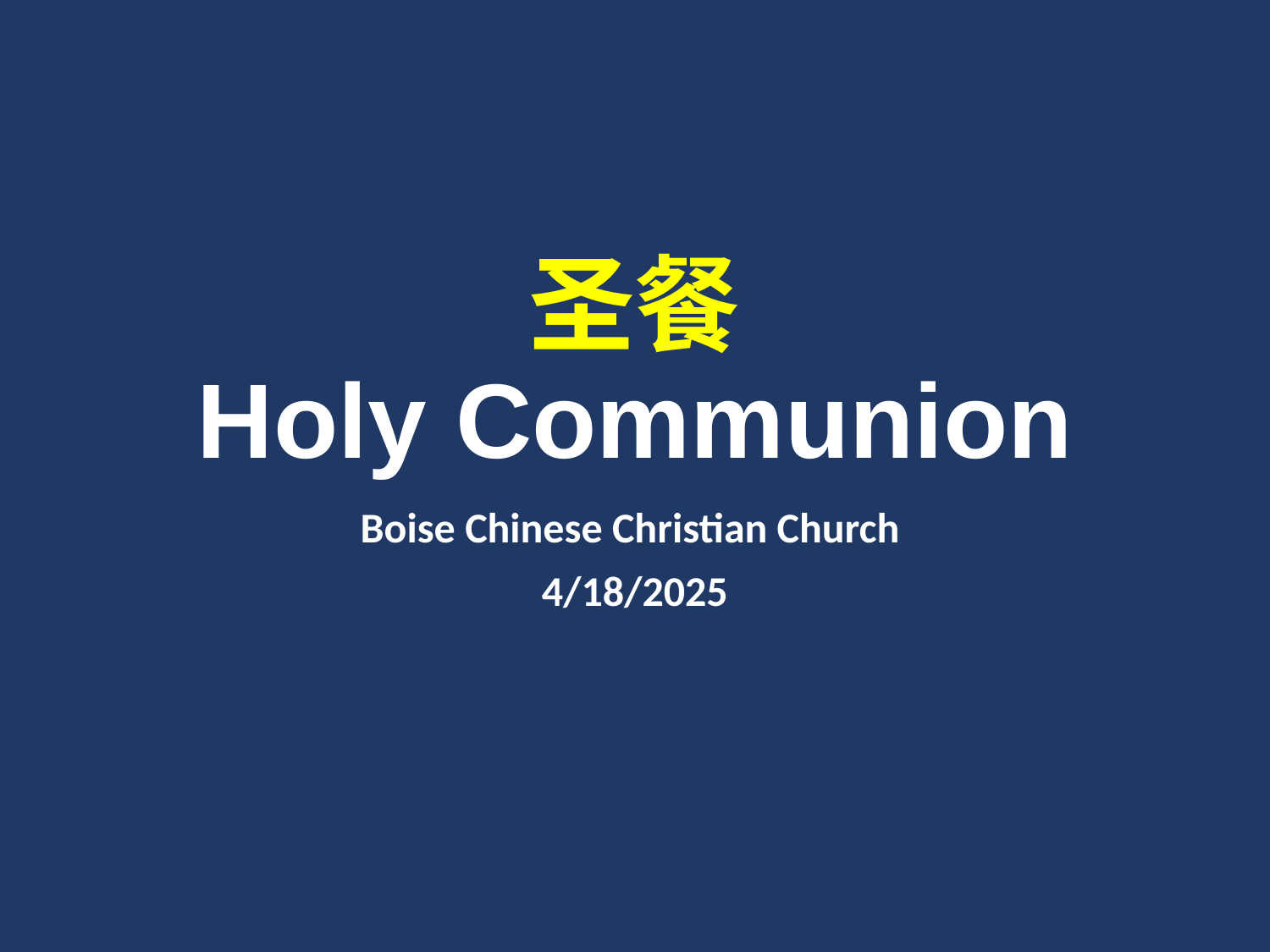

# 圣餐 Holy Communion
Boise Chinese Christian Church
4/18/2025